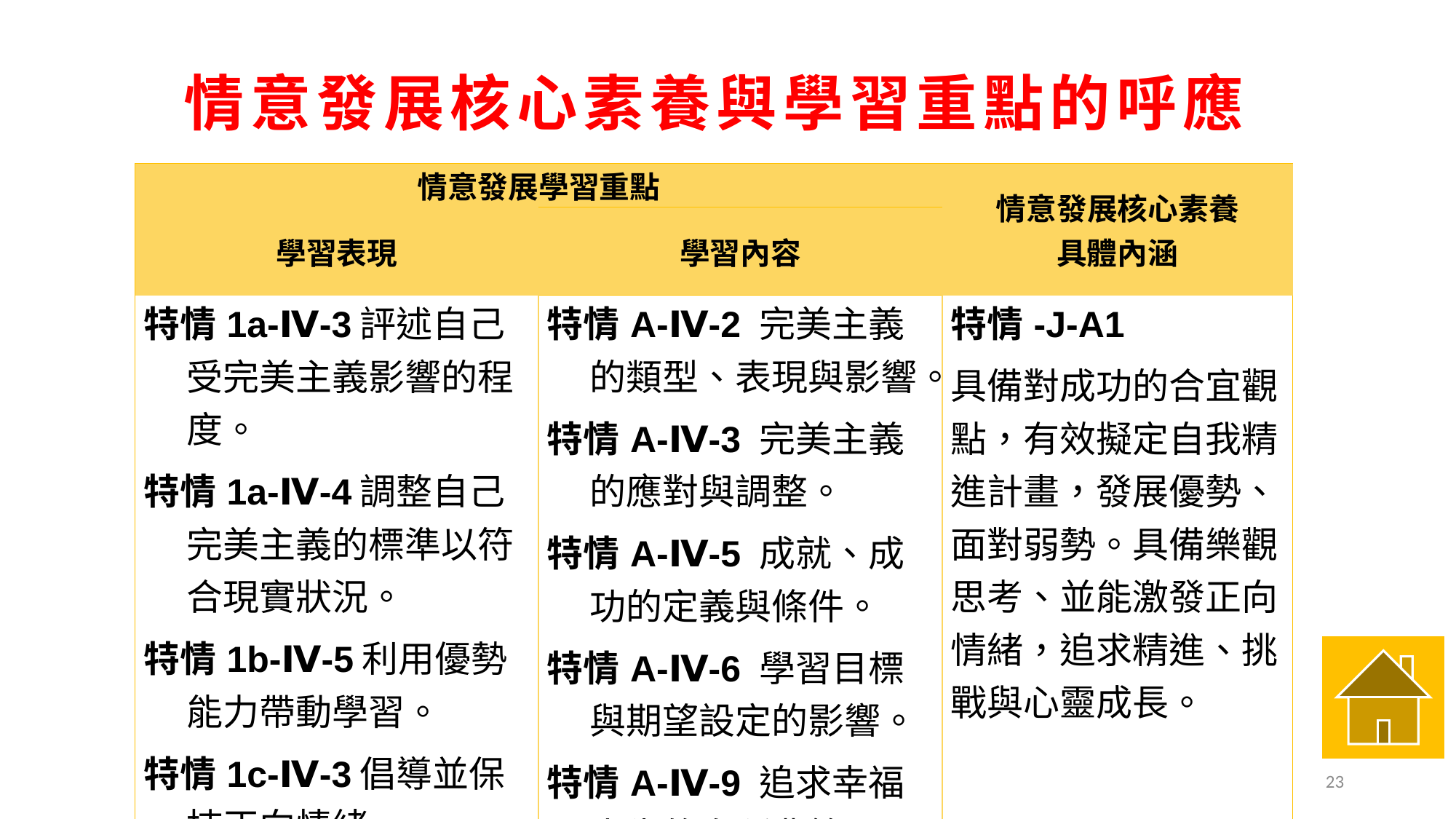

# 情意發展核心素養與學習重點的呼應
| 情意發展學習重點 |  | 情意發展核心素養 具體內涵 |
| --- | --- | --- |
| 學習表現 | 學習內容 |  |
| 特情1a-Ⅳ-3評述自己受完美主義影響的程度。 特情1a-Ⅳ-4調整自己完美主義的標準以符合現實狀況。 特情1b-Ⅳ-5利用優勢能力帶動學習。 特情1c-Ⅳ-3倡導並保持正向情緒。 特情1d-Ⅳ-2探索引領人生發展的核心價值。 | 特情A-Ⅳ-2 完美主義的類型、表現與影響。 特情A-Ⅳ-3 完美主義的應對與調整。 特情A-Ⅳ-5 成就、成功的定義與條件。 特情A-Ⅳ-6 學習目標與期望設定的影響。 特情A-Ⅳ-9 追求幸福人生的多種典範。 | 特情-J-A1 具備對成功的合宜觀點，有效擬定自我精進計畫，發展優勢、面對弱勢。具備樂觀思考、並能激發正向情緒，追求精進、挑戰與心靈成長。 |

23